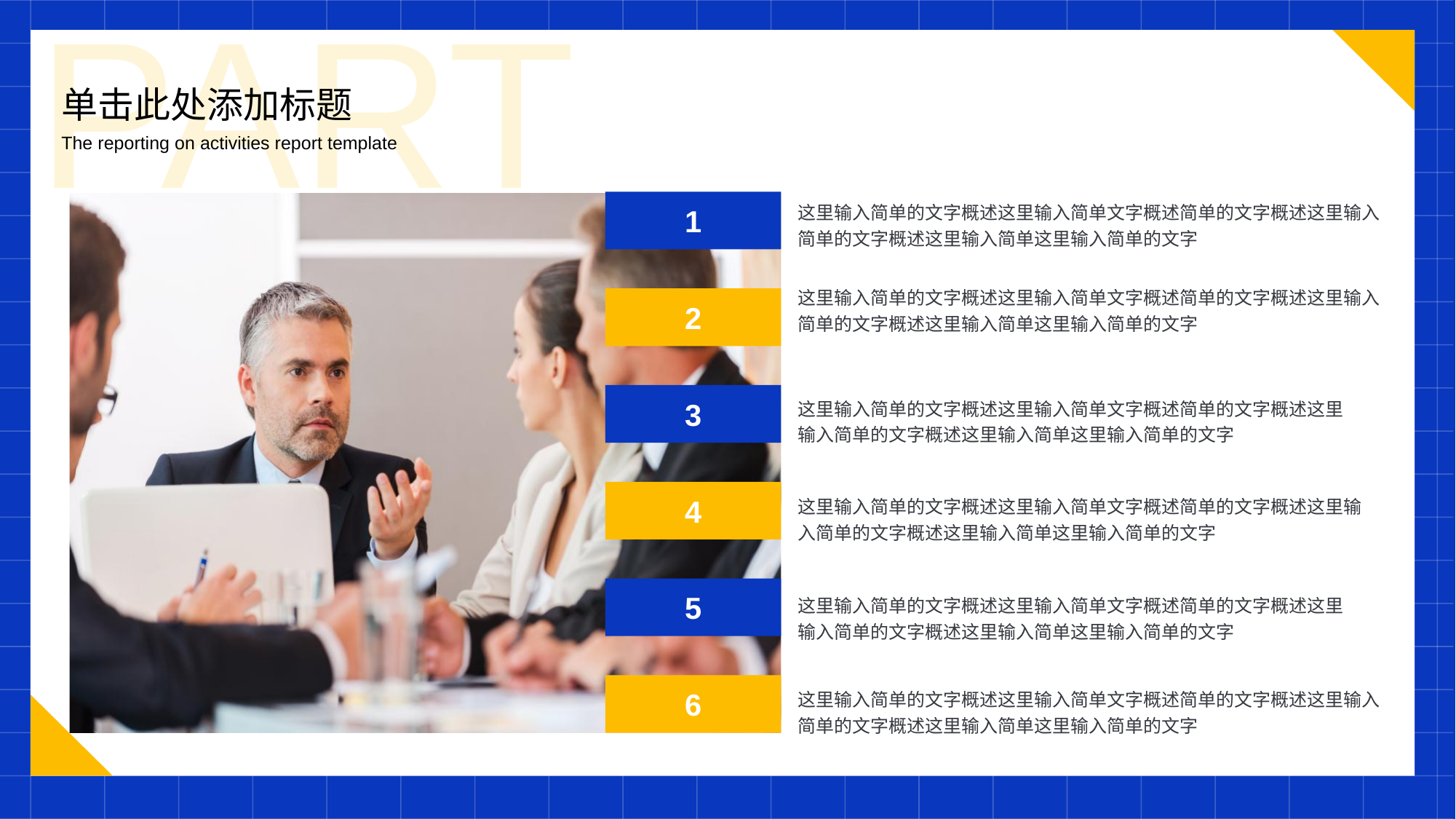

PART

单击此处添加标题
The reporting on activities report template

1
这里输入简单的文字概述这里输入简单文字概述简单的文字概述这里输入简单的文字概述这里输入简单这里输入简单的文字

这里输入简单的文字概述这里输入简单文字概述简单的文字概述这里输入简单的文字概述这里输入简单这里输入简单的文字
2
3
这里输入简单的文字概述这里输入简单文字概述简单的文字概述这里输入简单的文字概述这里输入简单这里输入简单的文字
4
这里输入简单的文字概述这里输入简单文字概述简单的文字概述这里输入简单的文字概述这里输入简单这里输入简单的文字
5
这里输入简单的文字概述这里输入简单文字概述简单的文字概述这里输入简单的文字概述这里输入简单这里输入简单的文字
6
这里输入简单的文字概述这里输入简单文字概述简单的文字概述这里输入简单的文字概述这里输入简单这里输入简单的文字